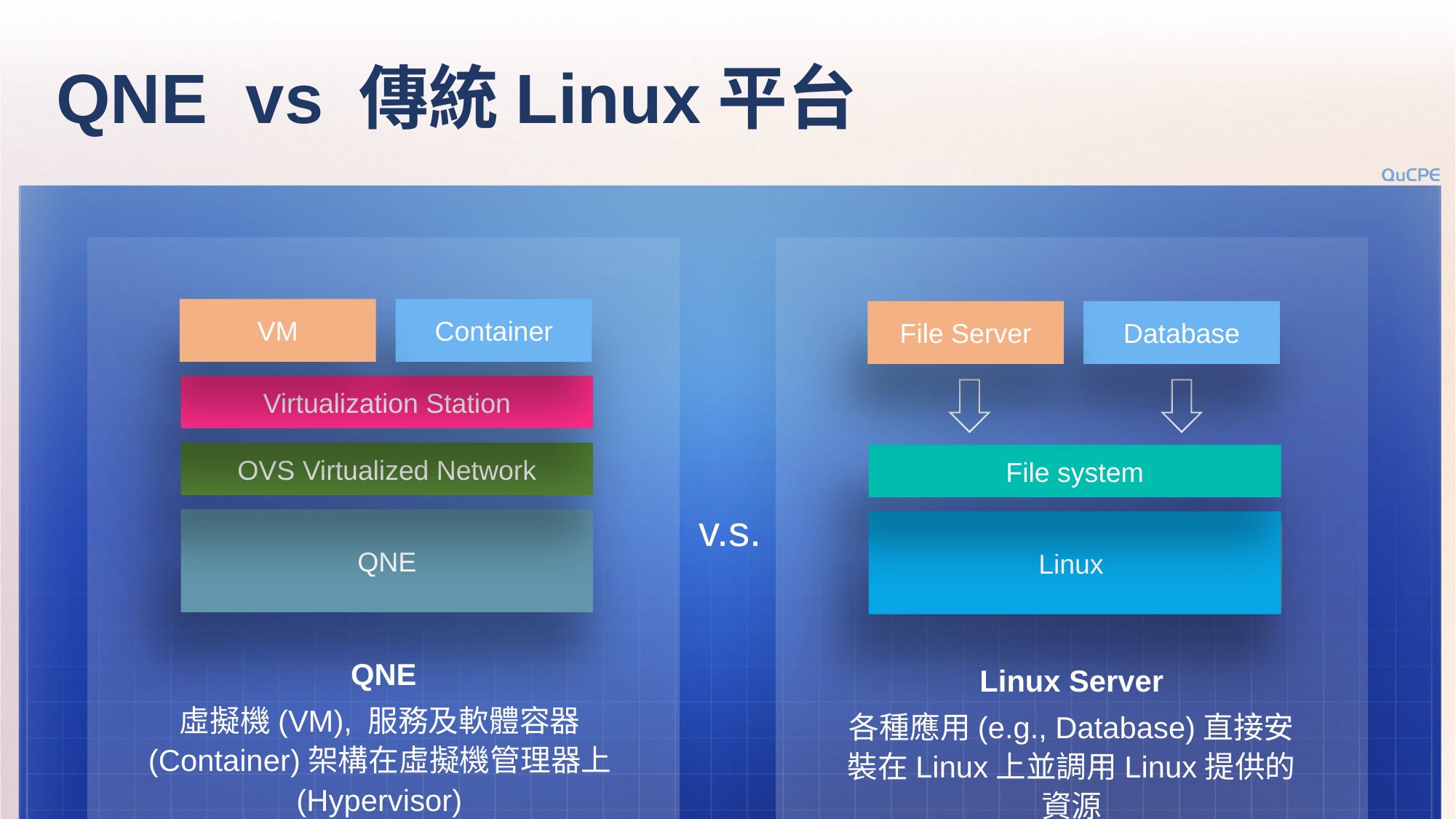

QNE  vs 傳統Linux平台

VM
Container
File Server
Database
Virtualization Station

OVS Virtualized Network
File system
v.s.
QNE
Linux
Linux
QNE
虛擬機(VM), 服務及軟體容器(Container)架構在虛擬機管理器上(Hypervisor)
Linux Server
各種應用(e.g., Database)直接安裝在Linux上並調用Linux提供的資源